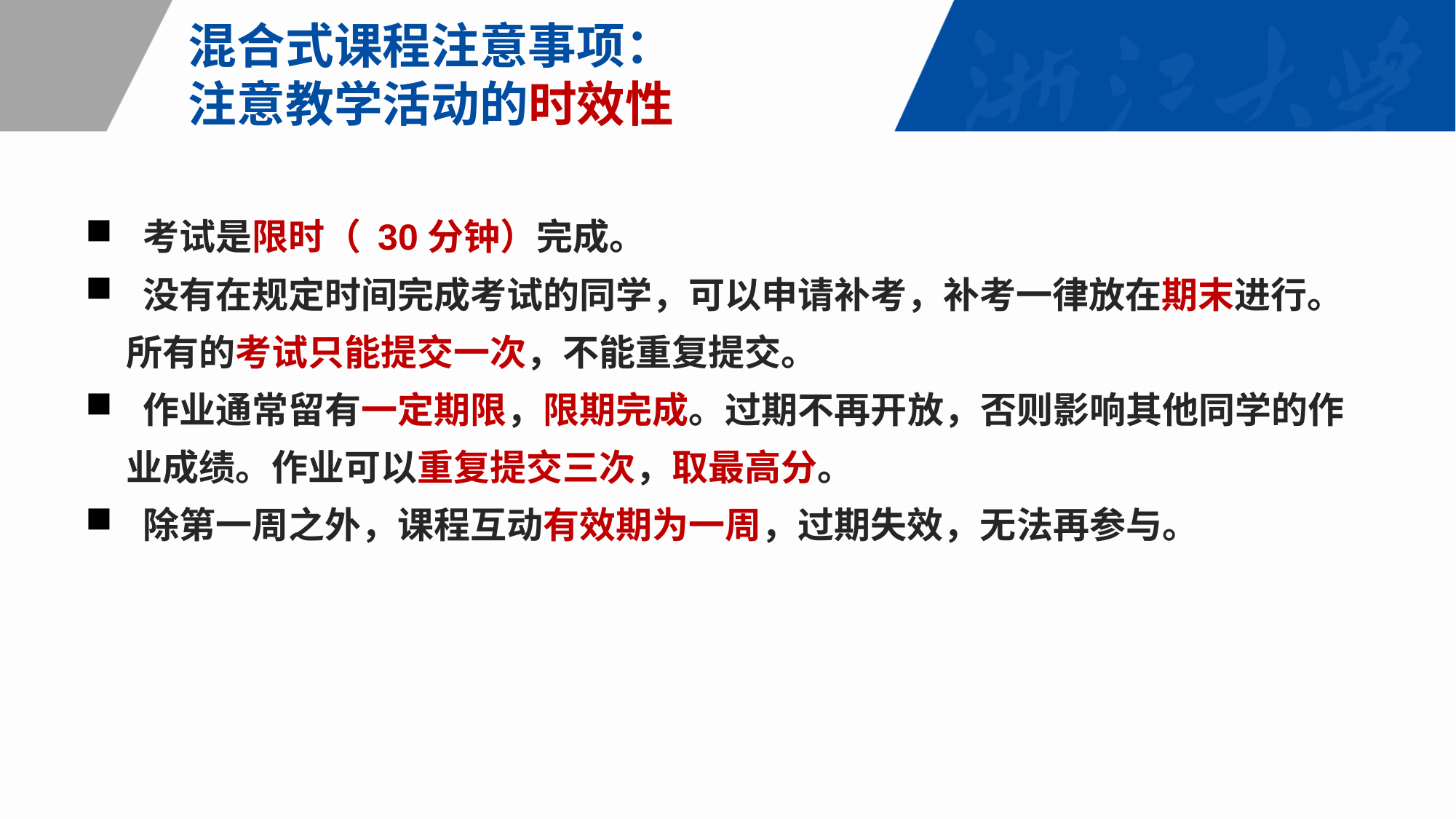

# 混合式课程注意事项： 注意教学活动的时效性
 考试是限时（ 30分钟）完成。
 没有在规定时间完成考试的同学，可以申请补考，补考一律放在期末进行。所有的考试只能提交一次，不能重复提交。
 作业通常留有一定期限，限期完成。过期不再开放，否则影响其他同学的作业成绩。作业可以重复提交三次，取最高分。
 除第一周之外，课程互动有效期为一周，过期失效，无法再参与。